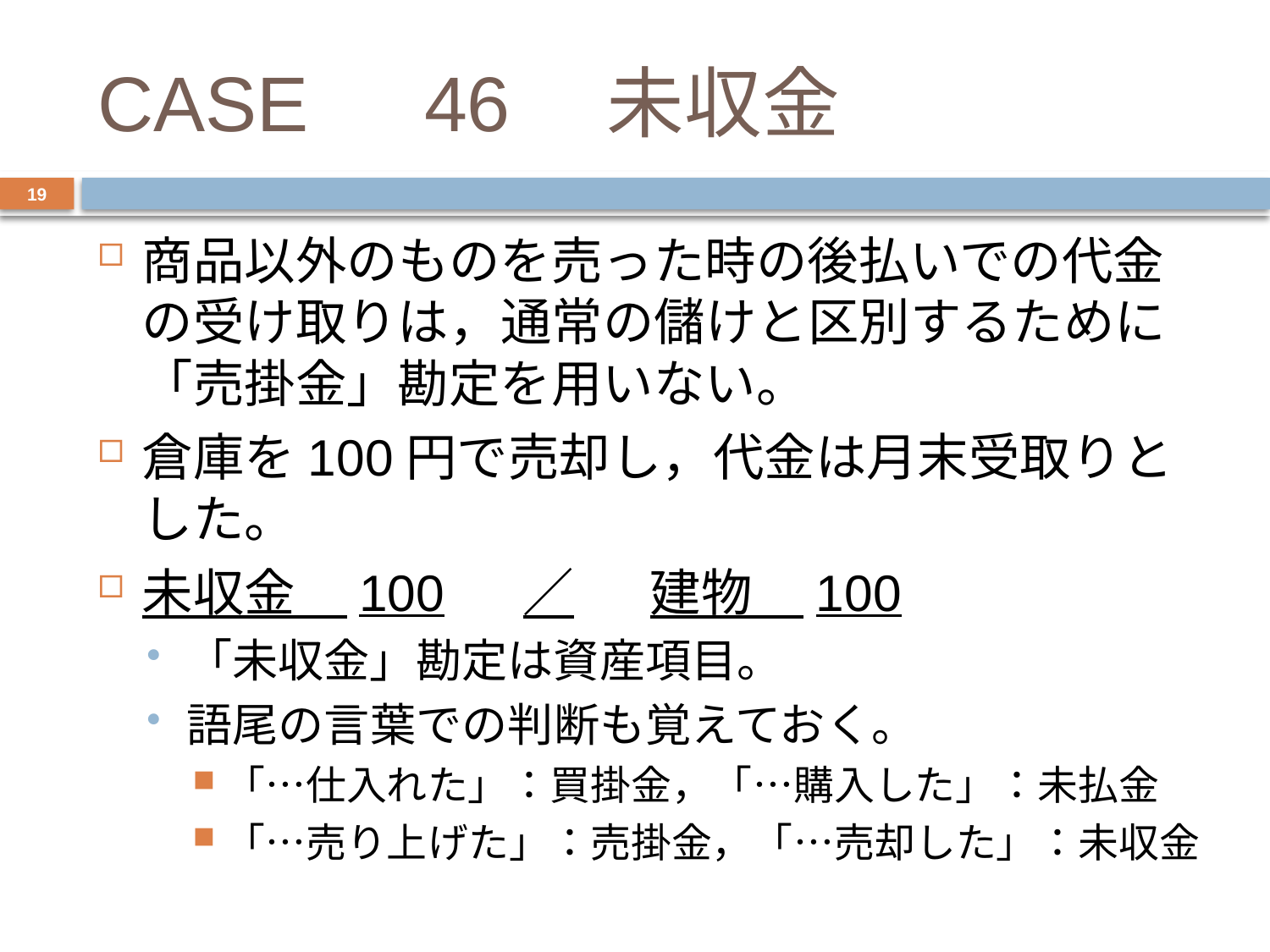

# CASE　46　未収金
19
商品以外のものを売った時の後払いでの代金の受け取りは，通常の儲けと区別するために「売掛金」勘定を用いない。
倉庫を100円で売却し，代金は月末受取りとした。
未収金　100	／	建物　100
「未収金」勘定は資産項目。
語尾の言葉での判断も覚えておく。
「…仕入れた」：買掛金，「…購入した」：未払金
「…売り上げた」：売掛金，「…売却した」：未収金